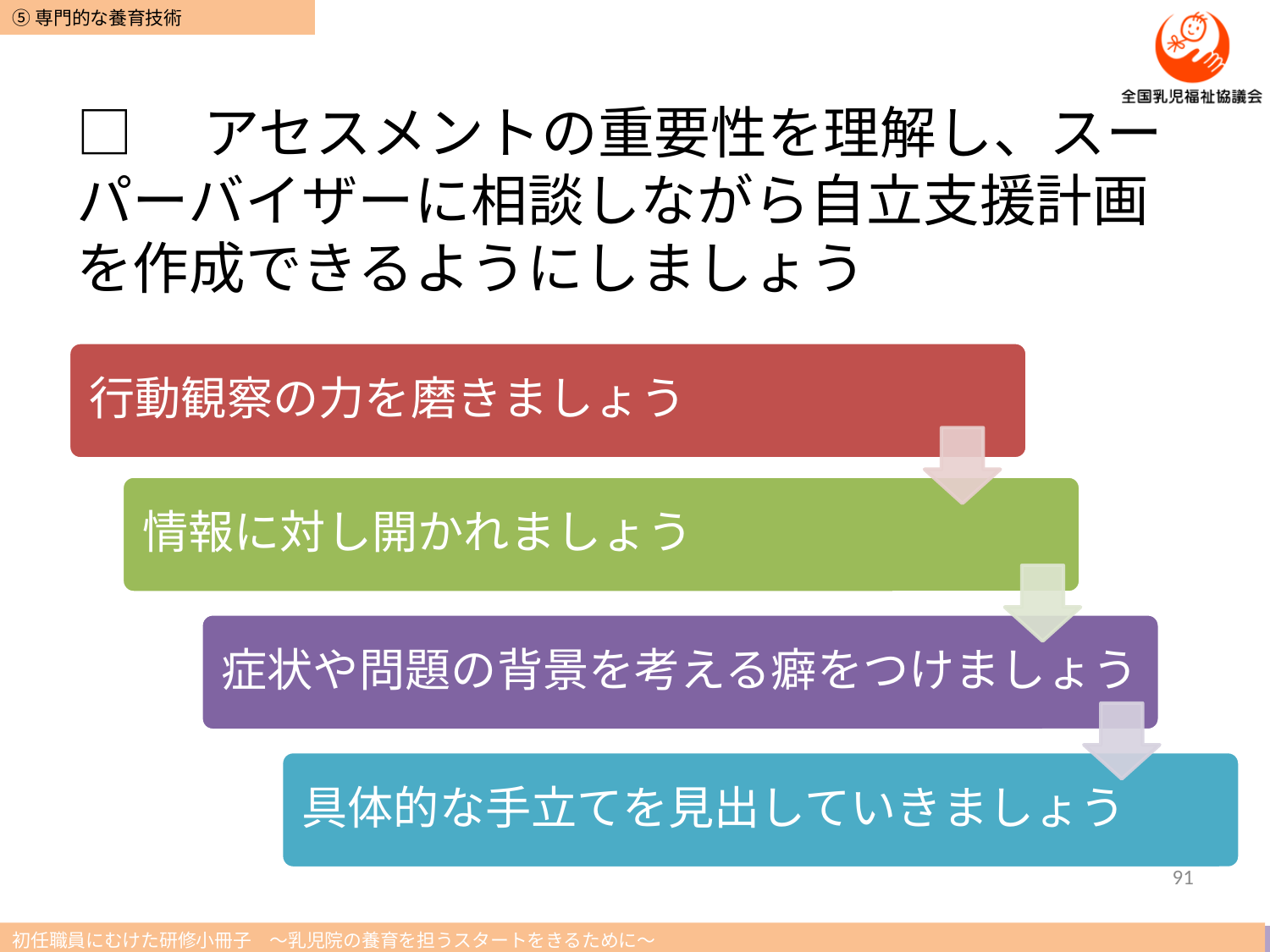

# □	アセスメントの重要性を理解し、スーパーバイザーに相談しながら自立支援計画を作成できるようにしましょう
行動観察の力を磨きましょう
情報に対し開かれましょう
症状や問題の背景を考える癖をつけましょう
具体的な手立てを見出していきましょう

91